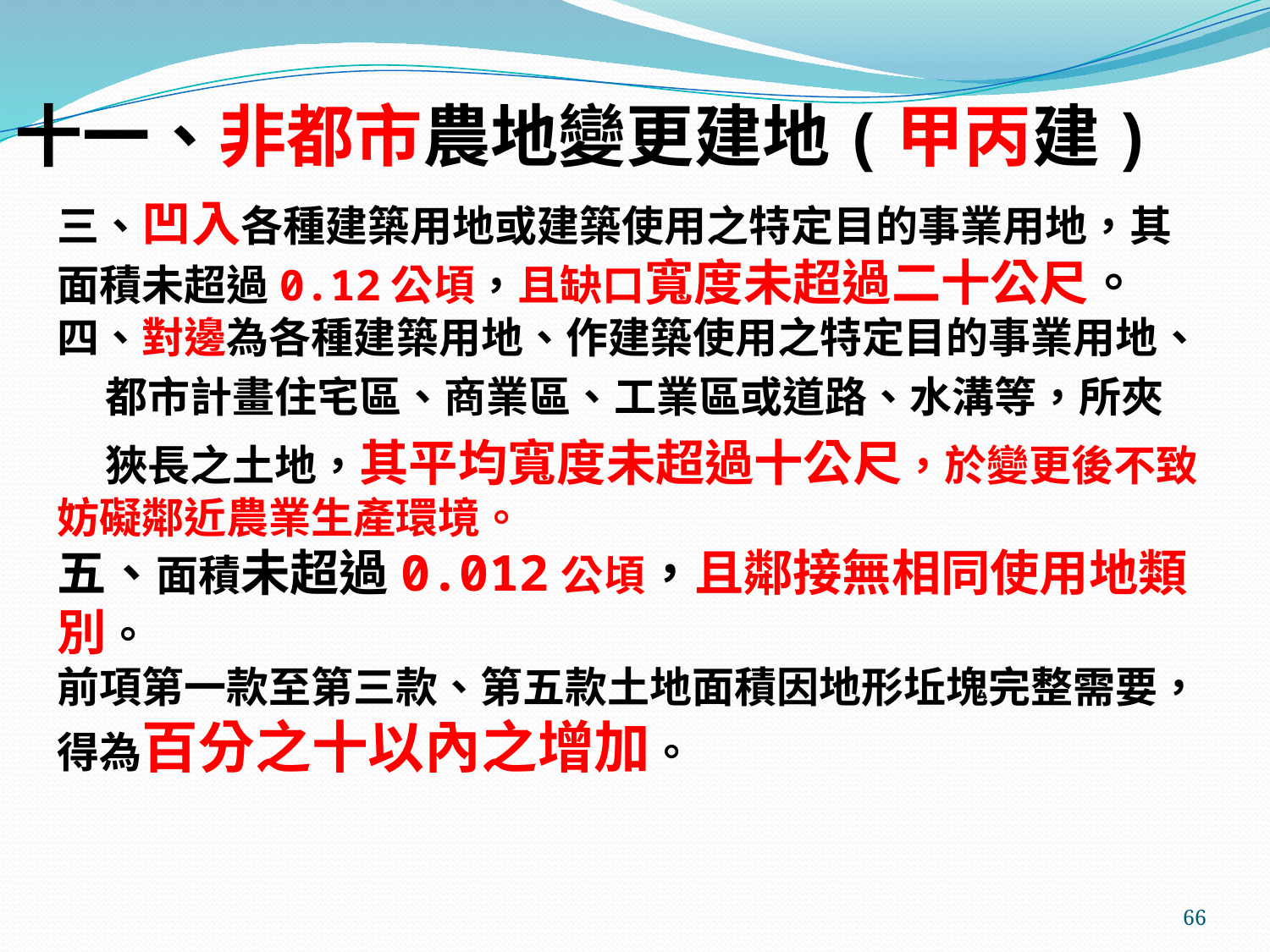

# 十一、非都市農地變更建地(甲丙建)
三、凹入各種建築用地或建築使用之特定目的事業用地，其面積未超過0.12公頃，且缺口寬度未超過二十公尺。
四、對邊為各種建築用地、作建築使用之特定目的事業用地、
    都市計畫住宅區、商業區、工業區或道路、水溝等，所夾
    狹長之土地，其平均寬度未超過十公尺，於變更後不致妨礙鄰近農業生產環境。
五、面積未超過0.012公頃，且鄰接無相同使用地類別。
前項第一款至第三款、第五款土地面積因地形坵塊完整需要，得為百分之十以內之增加。
66